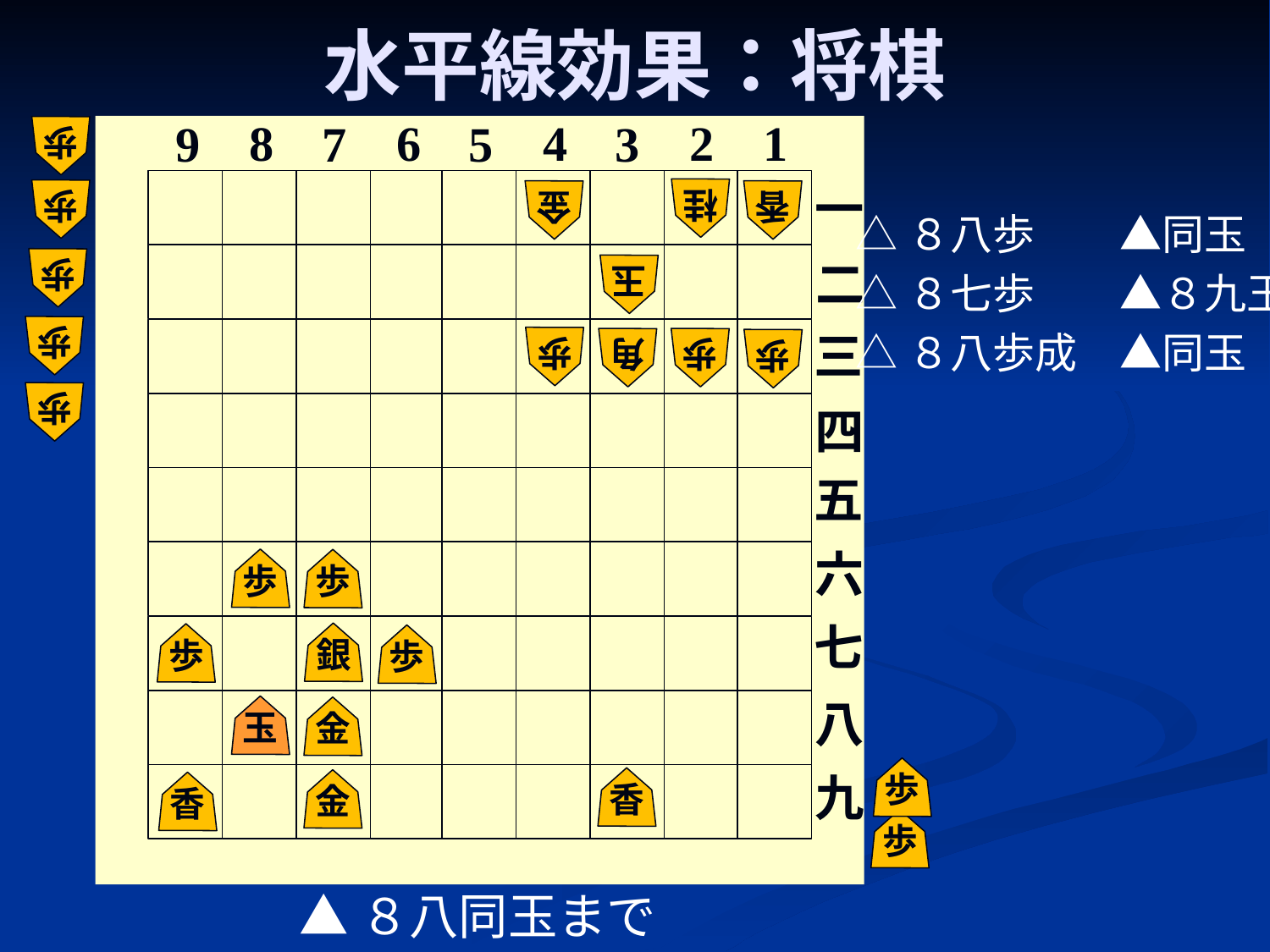

# 水平線効果：将棋
6
2
1
8
4
7
3
9
5

一

二
三

四
五

六

七

八

九

歩
桂
歩
金
香
△８八歩　　▲同玉
△８七歩　　▲８九玉
△８八歩成　▲同玉
歩
玉
歩
歩
歩
角
歩
歩
歩
歩
銀
歩
歩
玉
金
歩
香
金
香
歩
▲８八同玉まで